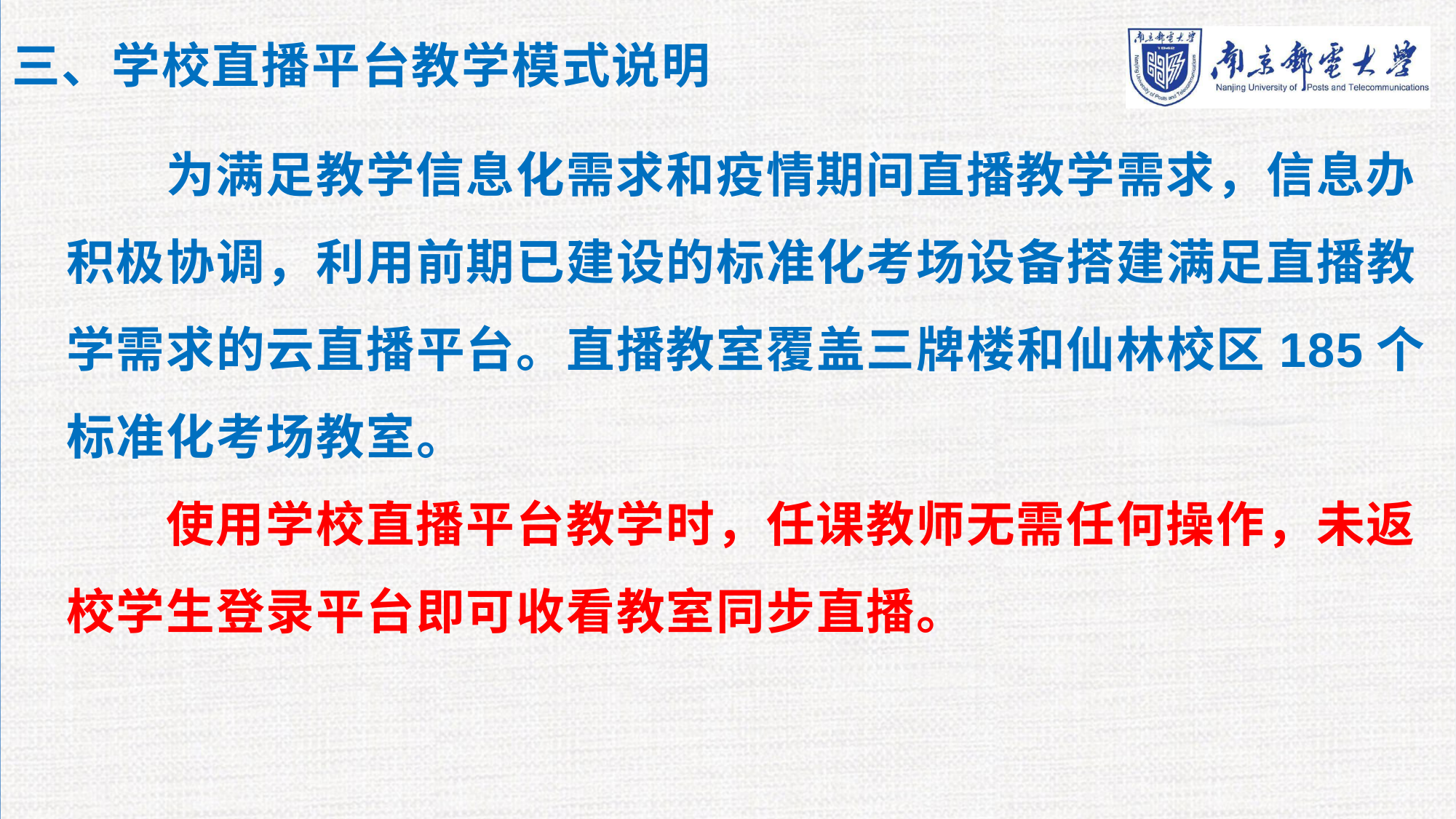

三、学校直播平台教学模式说明
       为满足教学信息化需求和疫情期间直播教学需求，信息办积极协调，利用前期已建设的标准化考场设备搭建满足直播教学需求的云直播平台。直播教室覆盖三牌楼和仙林校区185个标准化考场教室。
       使用学校直播平台教学时，任课教师无需任何操作，未返校学生登录平台即可收看教室同步直播。